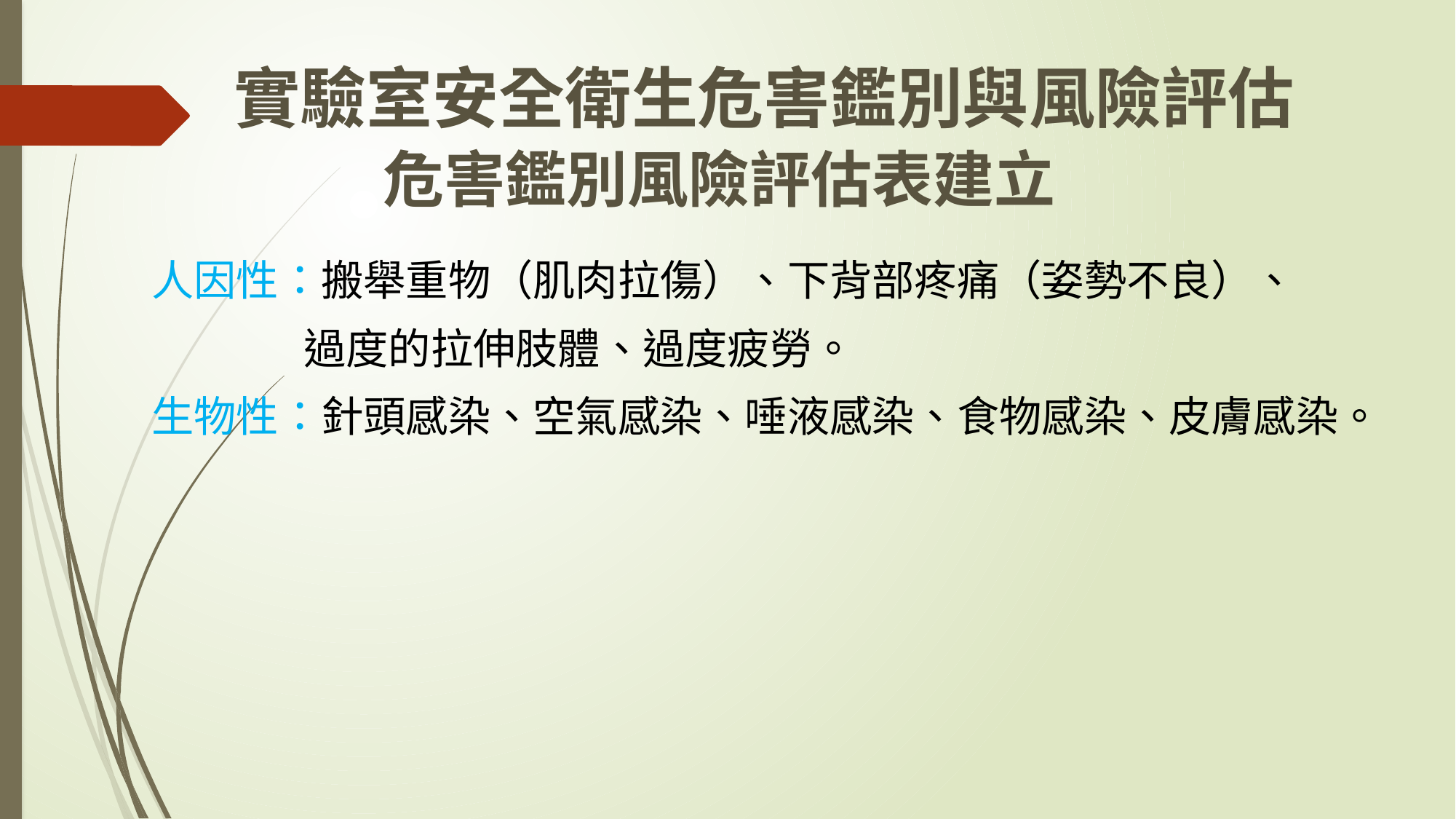

實驗室安全衛生危害鑑別與風險評估
         危害鑑別風險評估表建立
人因性：搬舉重物（肌肉拉傷）、下背部疼痛（姿勢不良）、
               過度的拉伸肢體、過度疲勞。
生物性：針頭感染、空氣感染、唾液感染、食物感染、皮膚感染。